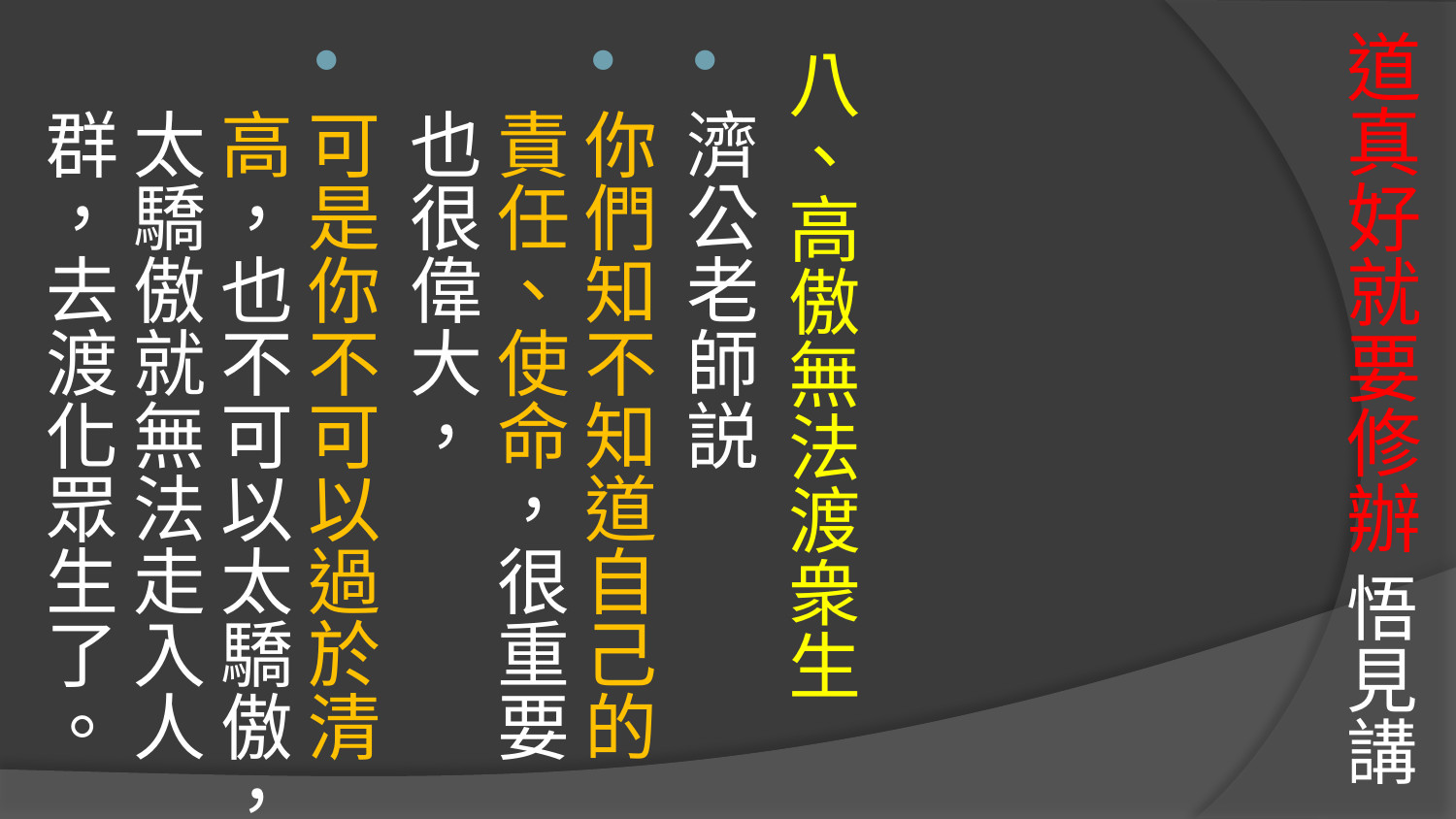

# 道真好就要修辦 悟見講
八、高傲無法渡衆生
濟公老師説
你們知不知道自己的責任、使命，很重要也很偉大，
可是你不可以過於清高，也不可以太驕傲，太驕傲就無法走入人群，去渡化眾生了。